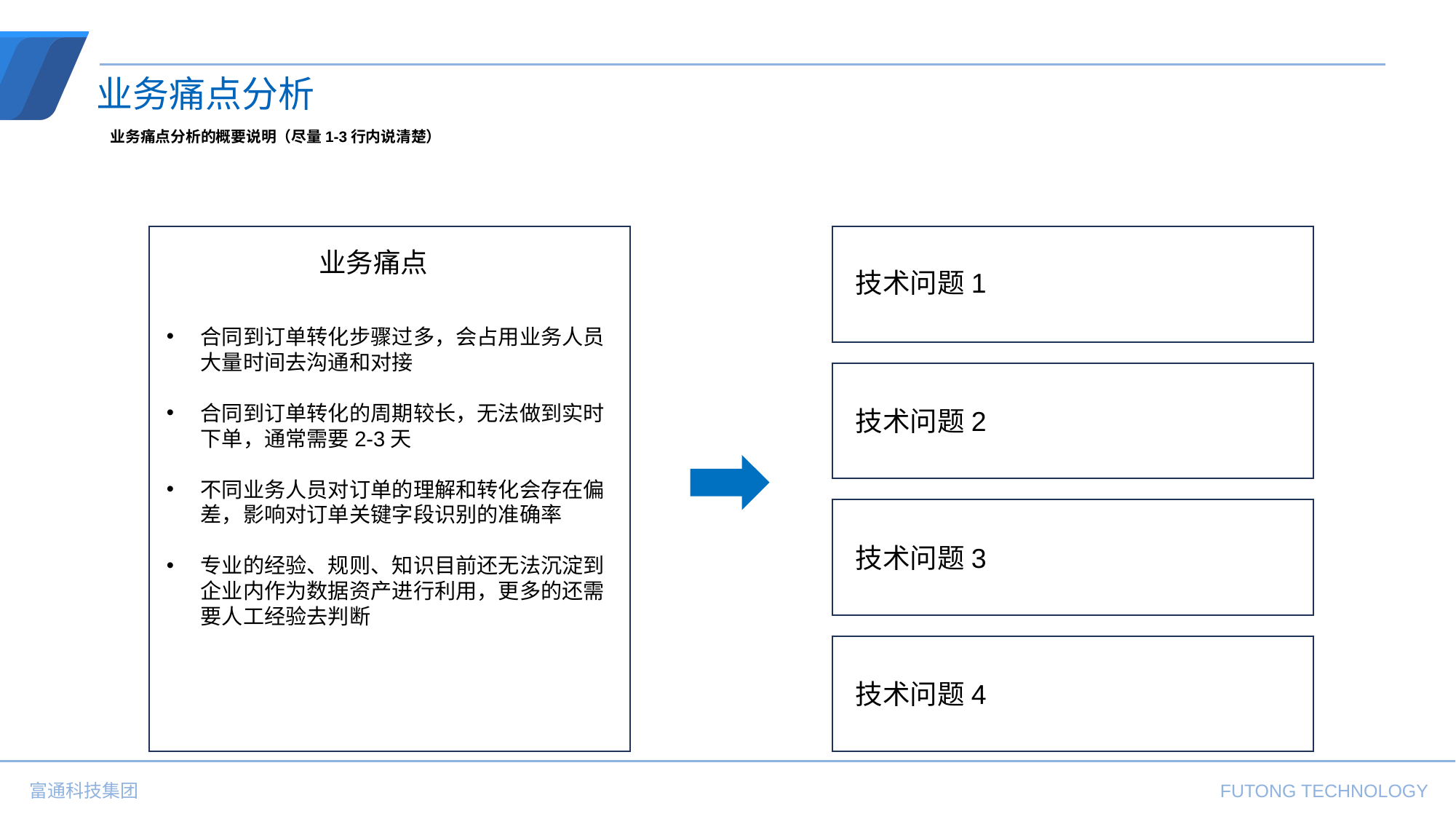

业务痛点分析
业务痛点分析的概要说明（尽量1-3行内说清楚）

业务痛点
技术问题1
合同到订单转化步骤过多，会占用业务人员大量时间去沟通和对接

合同到订单转化的周期较长，无法做到实时下单，通常需要2-3天

不同业务人员对订单的理解和转化会存在偏差，影响对订单关键字段识别的准确率

专业的经验、规则、知识目前还无法沉淀到企业内作为数据资产进行利用，更多的还需要人工经验去判断

技术问题2

技术问题3

技术问题4